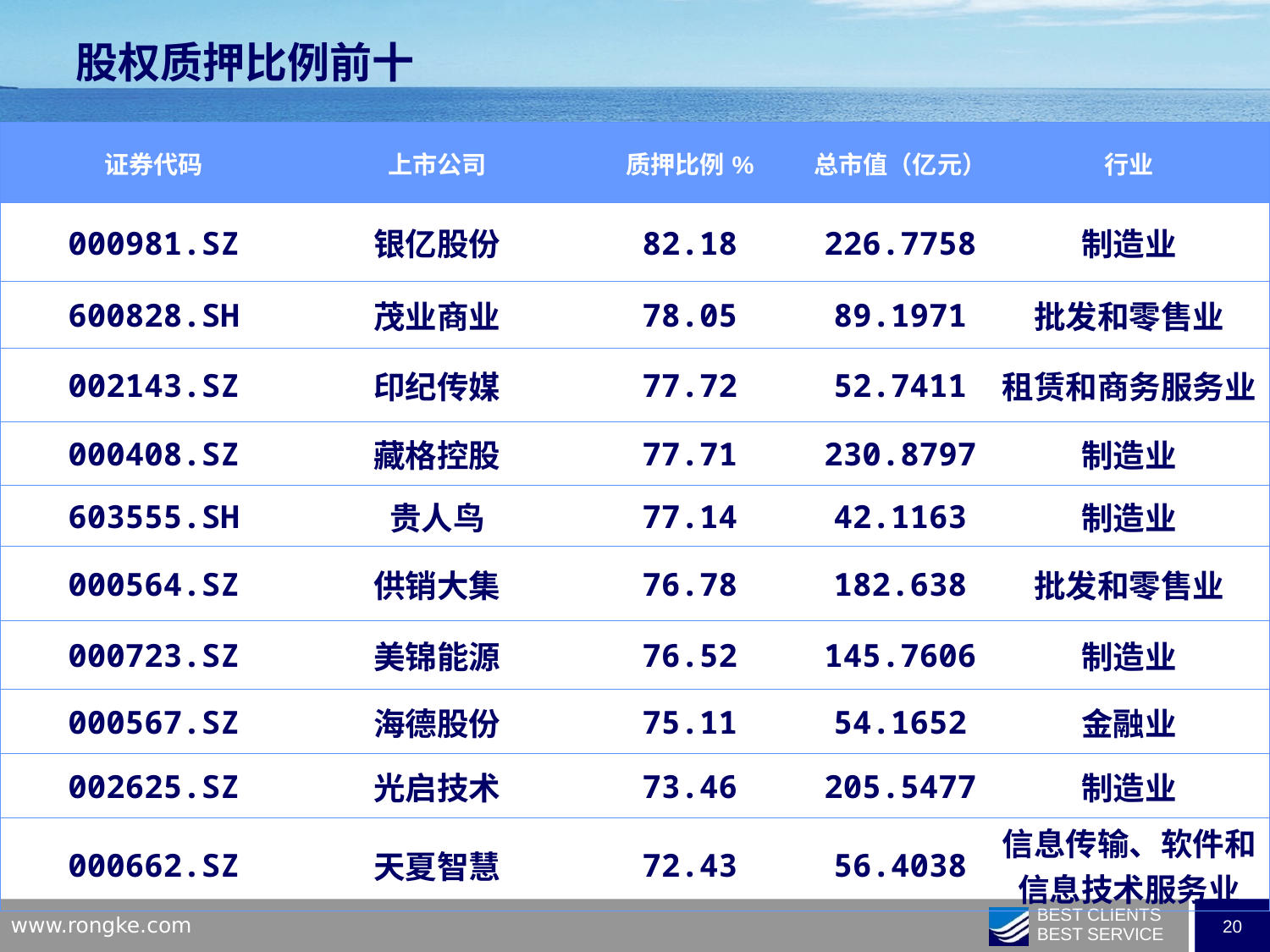

股权质押比例前十
| 证券代码 | 上市公司 | 质押比例% | 总市值（亿元） | 行业 |
| --- | --- | --- | --- | --- |
| 000981.SZ | 银亿股份 | 82.18 | 226.7758 | 制造业 |
| 600828.SH | 茂业商业 | 78.05 | 89.1971 | 批发和零售业 |
| 002143.SZ | 印纪传媒 | 77.72 | 52.7411 | 租赁和商务服务业 |
| 000408.SZ | 藏格控股 | 77.71 | 230.8797 | 制造业 |
| 603555.SH | 贵人鸟 | 77.14 | 42.1163 | 制造业 |
| 000564.SZ | 供销大集 | 76.78 | 182.638 | 批发和零售业 |
| 000723.SZ | 美锦能源 | 76.52 | 145.7606 | 制造业 |
| 000567.SZ | 海德股份 | 75.11 | 54.1652 | 金融业 |
| 002625.SZ | 光启技术 | 73.46 | 205.5477 | 制造业 |
| 000662.SZ | 天夏智慧 | 72.43 | 56.4038 | 信息传输、软件和信息技术服务业 |
|  |  |  |  |  |